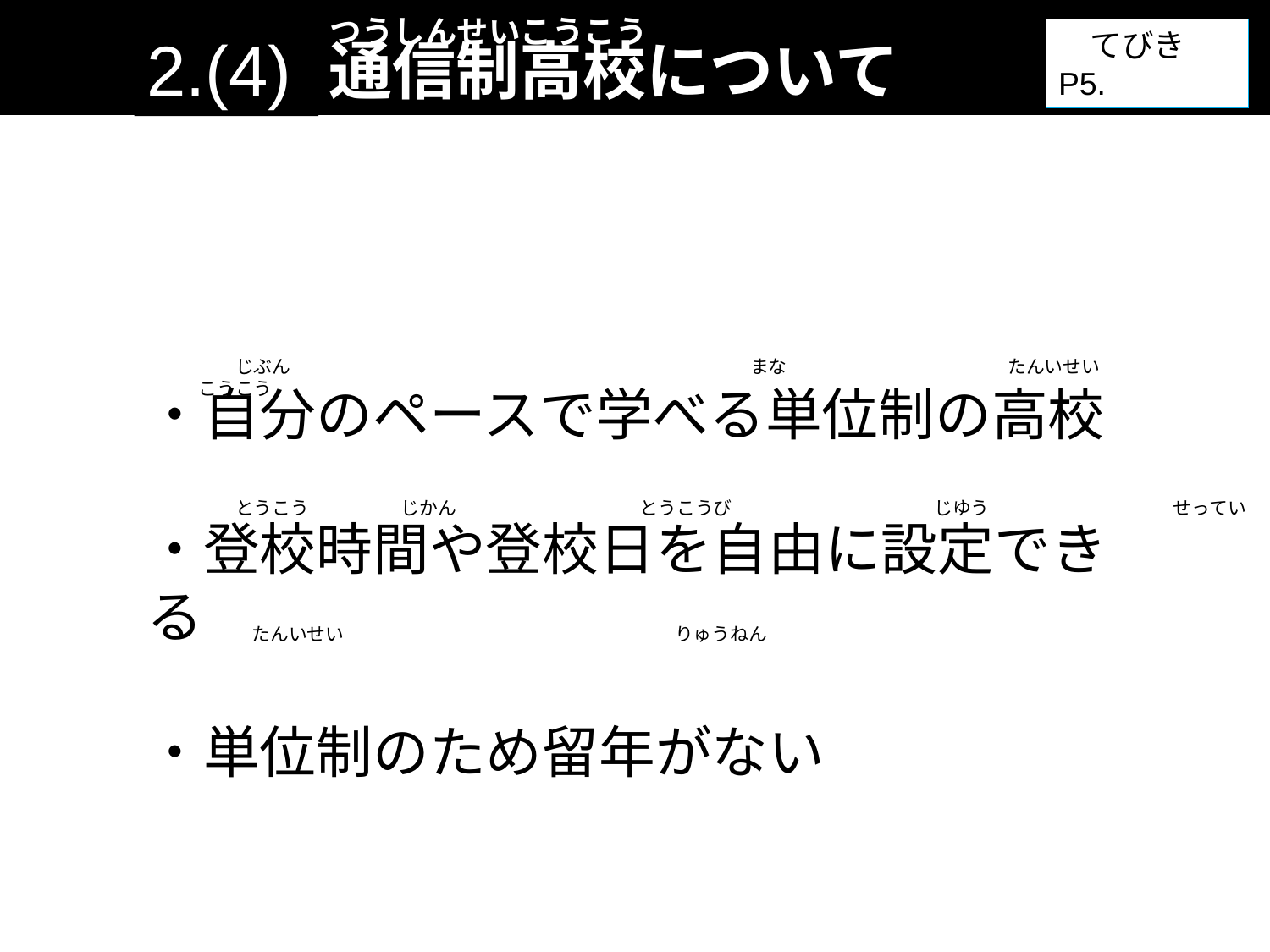

つうしんせいこうこう
通信制高校について
2.(4)
　てびきP5.
　　　　　じぶん　　　　　　　　　　　　　　　　　　　　　　　　　まな　　　　　　　　　　　　たんいせい　　　　　　　　　　　こうこう
・自分のペースで学べる単位制の高校

・登校時間や登校日を自由に設定できる

・単位制のため留年がない
　　　　　とうこう　　　　　じかん　　　　　　　　　　とうこうび　　　　　　　　　　　じゆう　　　　　　　　　　せってい
　　　　　たんいせい　　　　　　　　　　　　　　　　　　りゅうねん